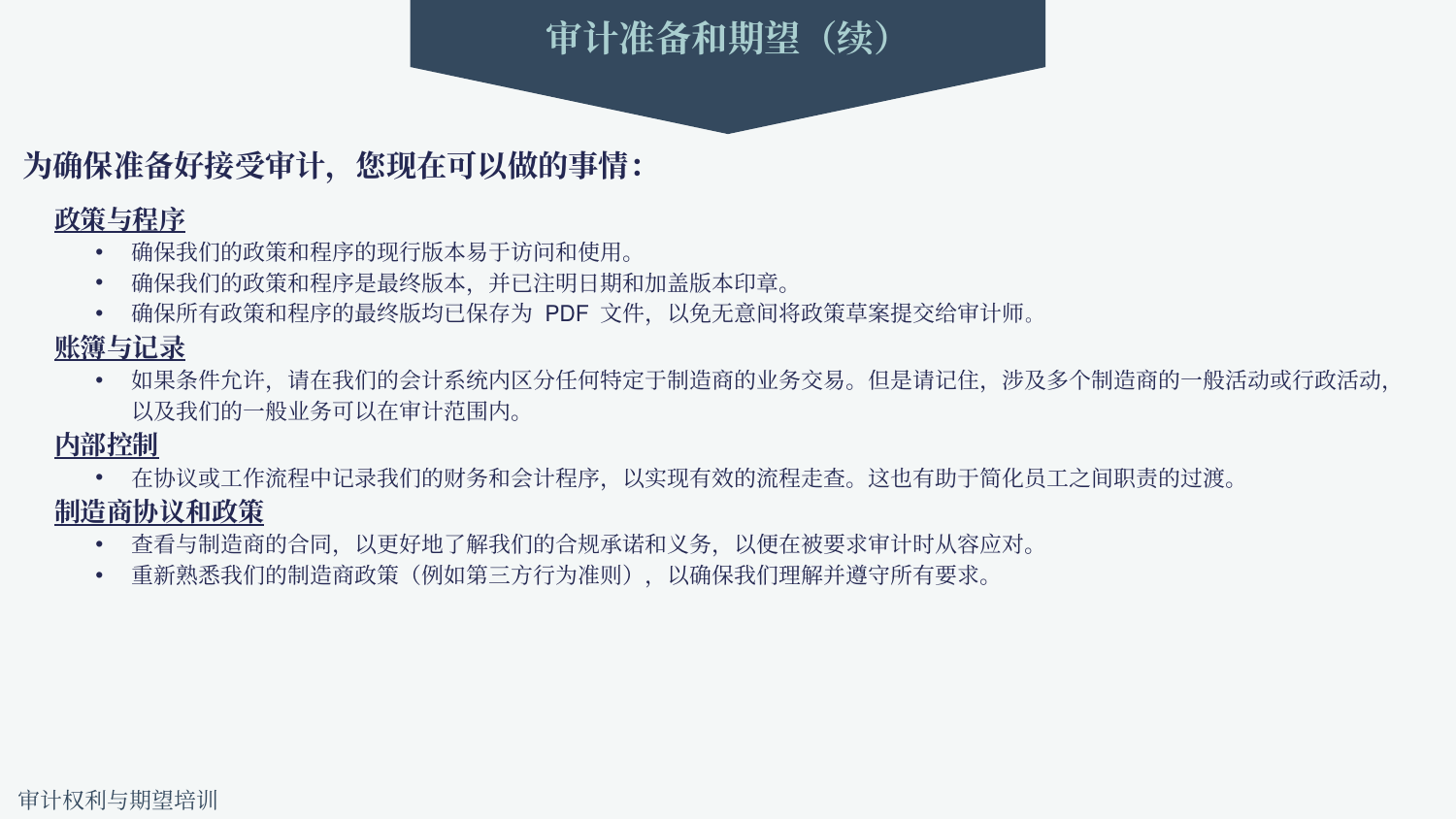

审计准备和期望（续）
为确保准备好接受审计，您现在可以做的事情：
政策与程序
确保我们的政策和程序的现行版本易于访问和使用。
确保我们的政策和程序是最终版本，并已注明日期和加盖版本印章。
确保所有政策和程序的最终版均已保存为 PDF 文件，以免无意间将政策草案提交给审计师。
账簿与记录
如果条件允许，请在我们的会计系统内区分任何特定于制造商的业务交易。但是请记住，涉及多个制造商的一般活动或行政活动，
以及我们的一般业务可以在审计范围内。
内部控制
在协议或工作流程中记录我们的财务和会计程序，以实现有效的流程走查。这也有助于简化员工之间职责的过渡。
制造商协议和政策
查看与制造商的合同，以更好地了解我们的合规承诺和义务，以便在被要求审计时从容应对。
重新熟悉我们的制造商政策（例如第三方行为准则），以确保我们理解并遵守所有要求。